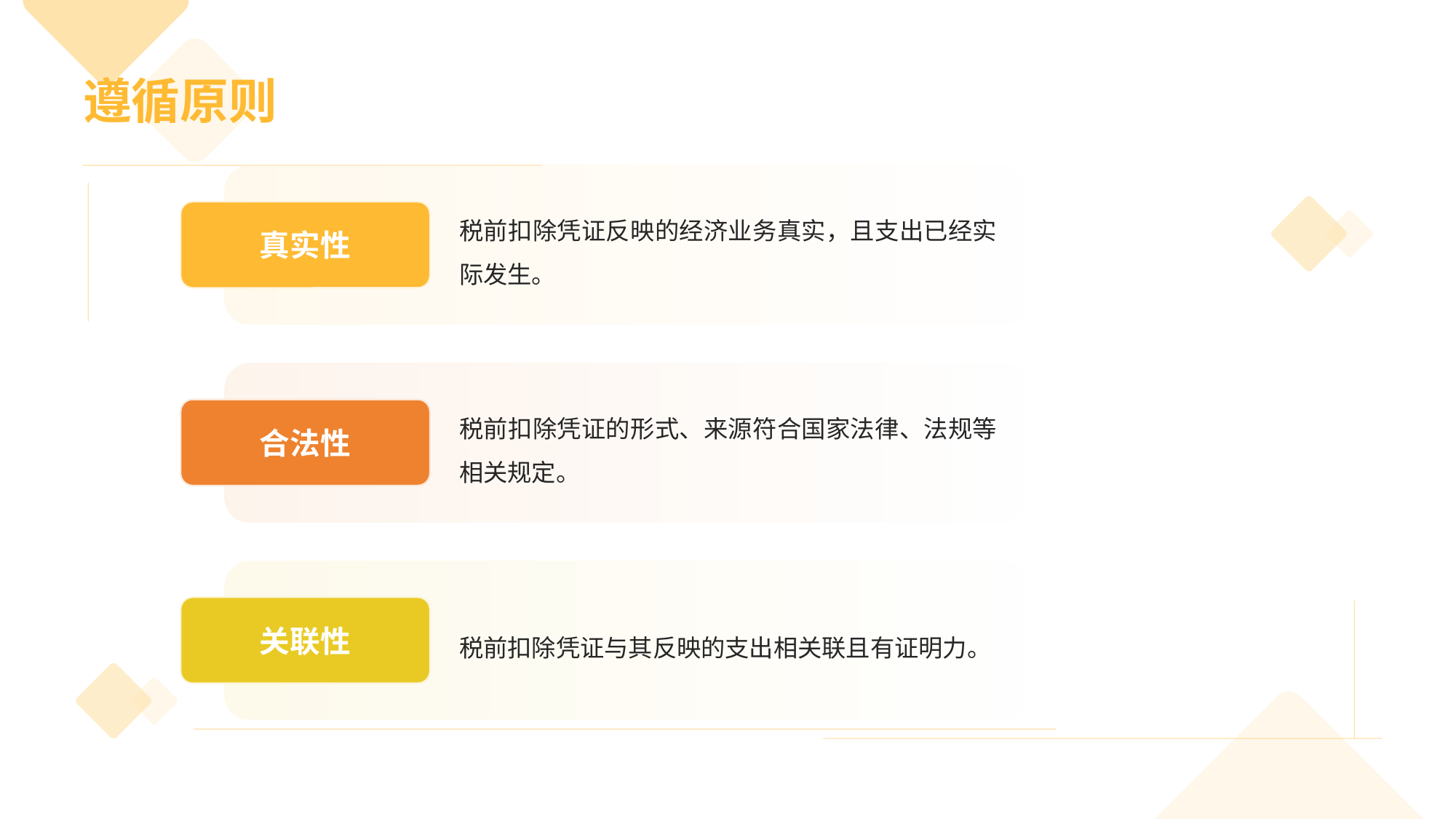

# 遵循原则

税前扣除凭证反映的经济业务真实，且支出已经实际发生。

真实性

税前扣除凭证的形式、来源符合国家法律、法规等相关规定。

合法性
税前扣除凭证与其反映的支出相关联且有证明力。

关联性